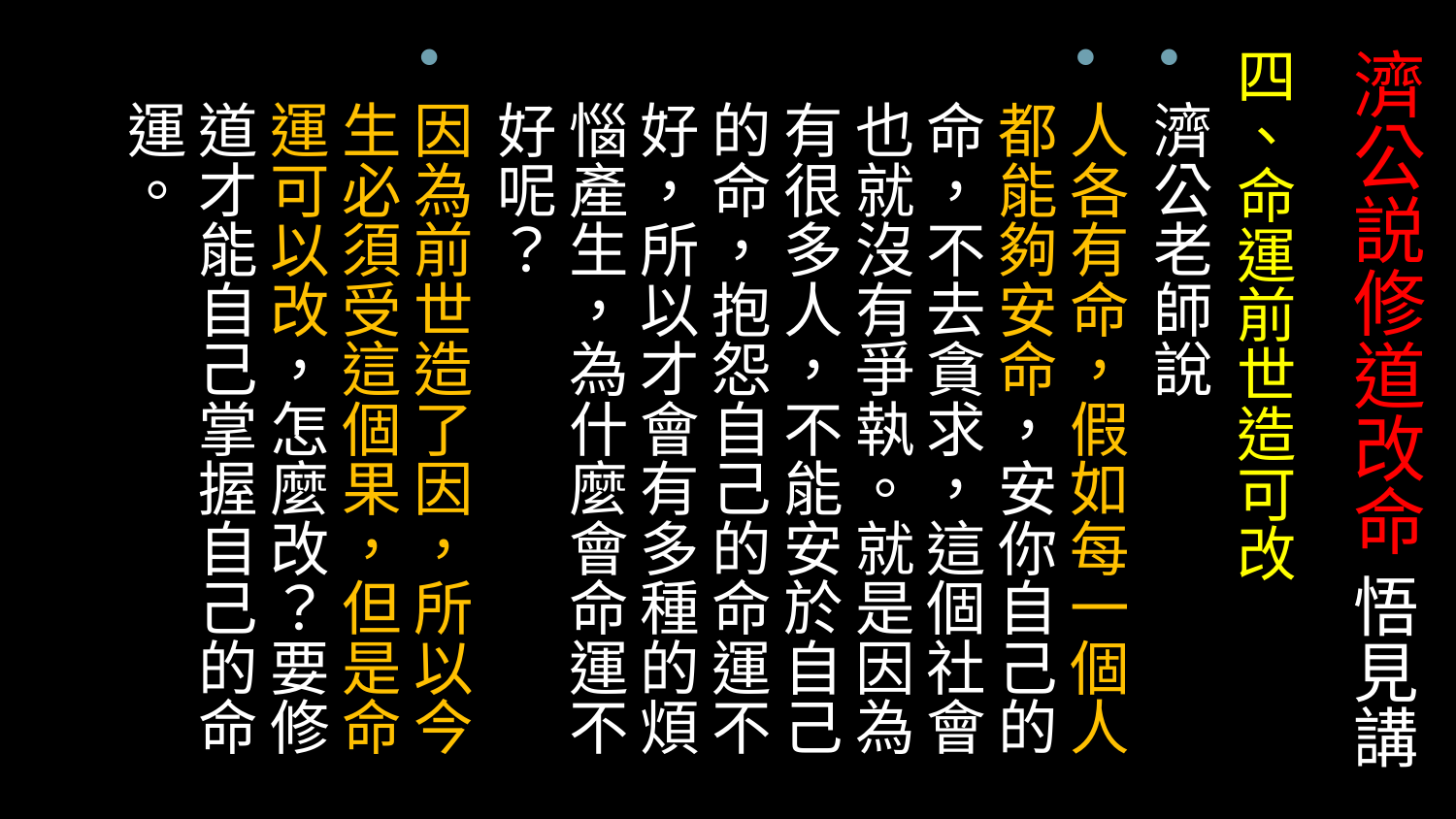

# 濟公説修道改命 悟見講
四、命運前世造可改
濟公老師說
人各有命，假如每一個人都能夠安命，安你自己的命，不去貪求，這個社會也就沒有爭執。就是因為有很多人，不能安於自己的命，抱怨自己的命運不好，所以才會有多種的煩惱產生，為什麼會命運不好呢？
因為前世造了因，所以今生必須受這個果，但是命運可以改，怎麼改？要修道才能自己掌握自己的命運。